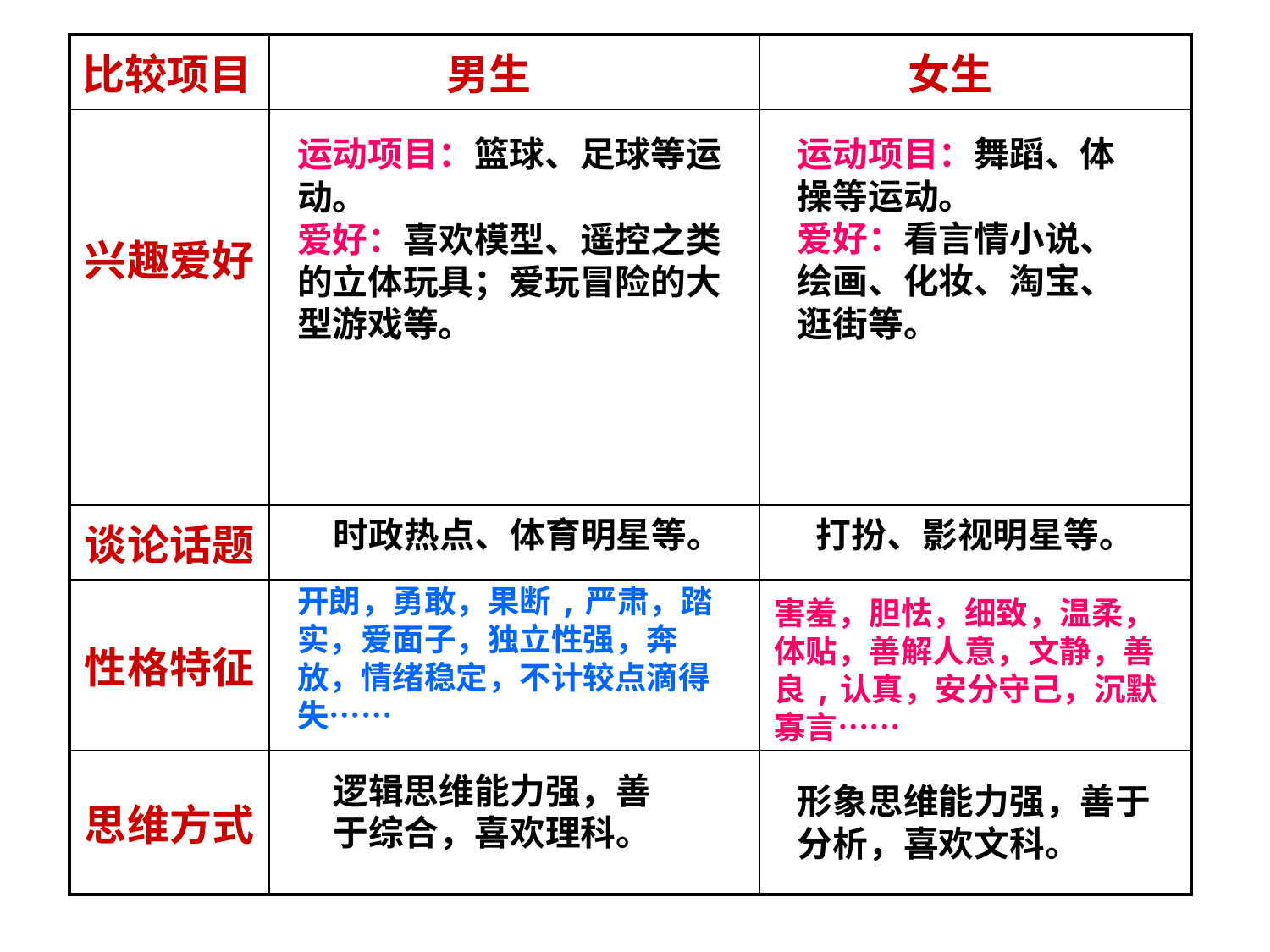

| 比较项目 | 男生 | 女生 |
| --- | --- | --- |
| 兴趣爱好 |  |  |
| 谈论话题 |  |  |
| 性格特征 |  |  |
| 思维方式 |  |  |
运动项目：篮球、足球等运动。
爱好：喜欢模型、遥控之类的立体玩具；爱玩冒险的大型游戏等。
运动项目：舞蹈、体操等运动。
爱好：看言情小说、绘画、化妆、淘宝、逛街等。

时政热点、体育明星等。
打扮、影视明星等。
开朗，勇敢，果断,严肃，踏实，爱面子，独立性强，奔放，情绪稳定，不计较点滴得失……
害羞，胆怯，细致，温柔，体贴，善解人意，文静，善良,认真，安分守己，沉默寡言……

逻辑思维能力强，善于综合，喜欢理科。
形象思维能力强，善于分析，喜欢文科。